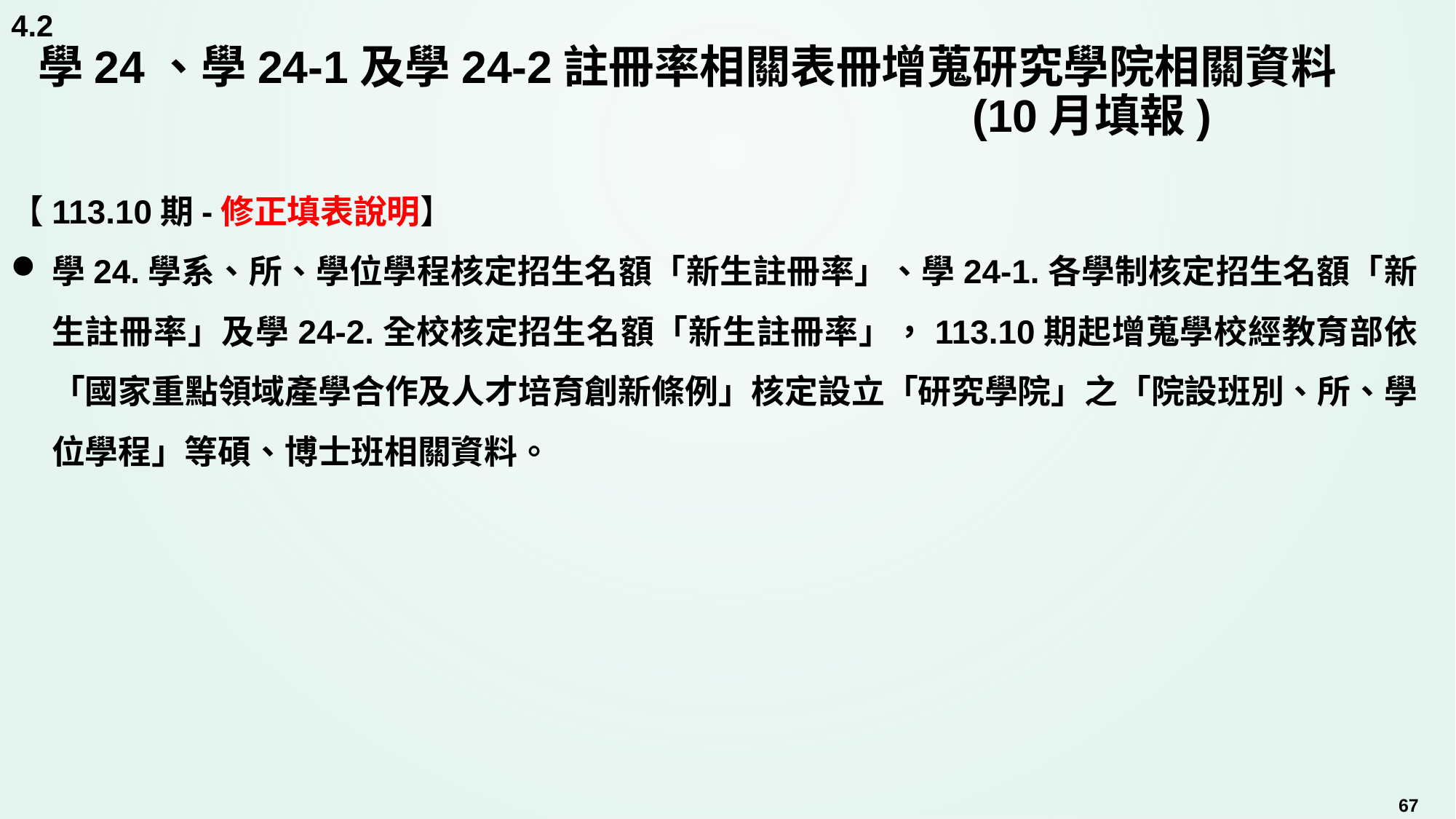

4.2
# 學24、學24-1及學24-2註冊率相關表冊增蒐研究學院相關資料		          	                                                                    (10月填報)
【113.10期-修正填表說明】
學24.學系、所、學位學程核定招生名額「新生註冊率」、學24-1.各學制核定招生名額「新生註冊率」及學24-2.全校核定招生名額「新生註冊率」，113.10期起增蒐學校經教育部依「國家重點領域產學合作及人才培育創新條例」核定設立「研究學院」之「院設班別、所、學位學程」等碩、博士班相關資料。